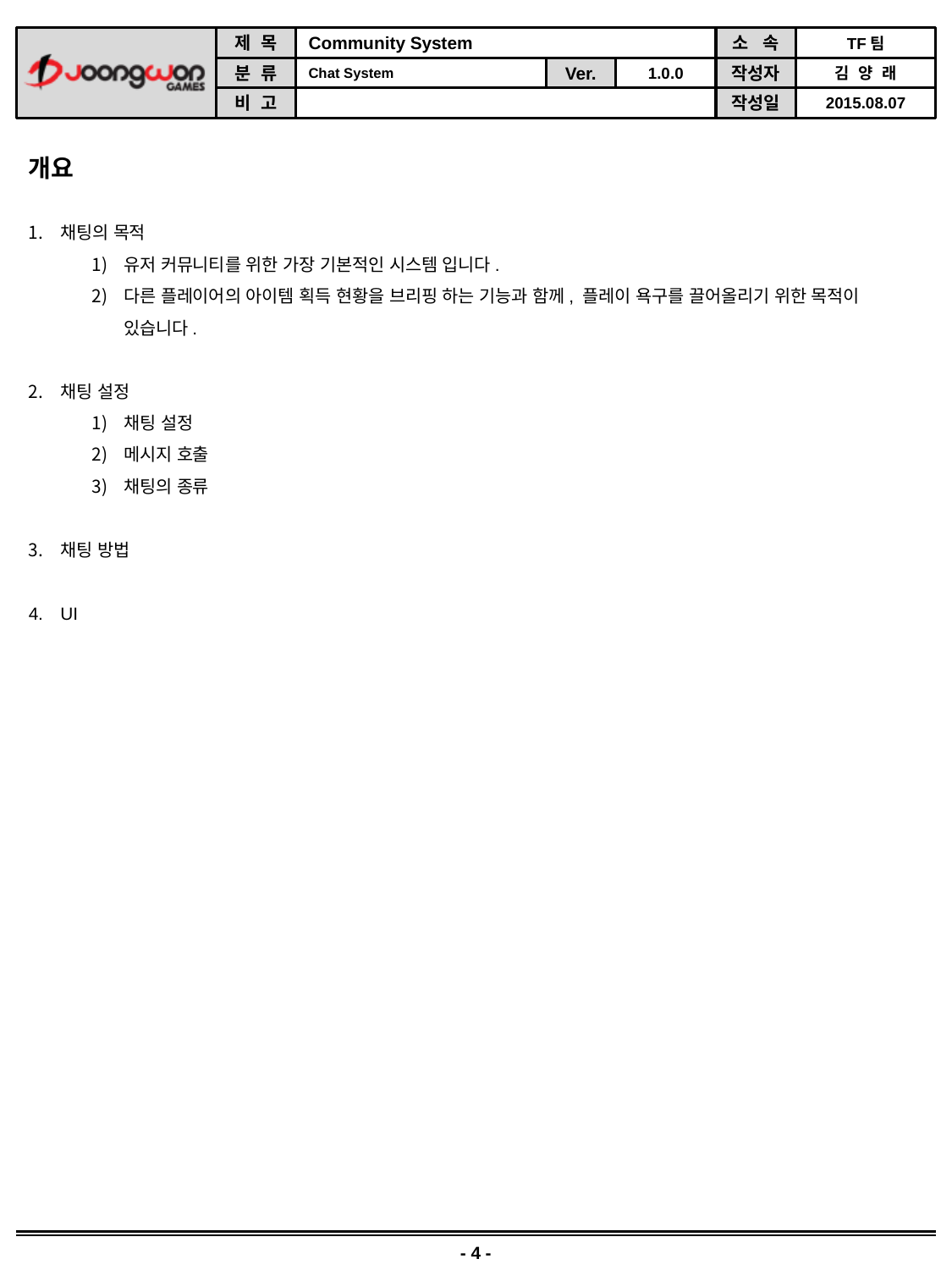

개요
채팅의 목적
유저 커뮤니티를 위한 가장 기본적인 시스템 입니다.
다른 플레이어의 아이템 획득 현황을 브리핑 하는 기능과 함께, 플레이 욕구를 끌어올리기 위한 목적이 있습니다.

채팅 설정
채팅 설정
메시지 호출
채팅의 종류

채팅 방법

UI
- 4 -